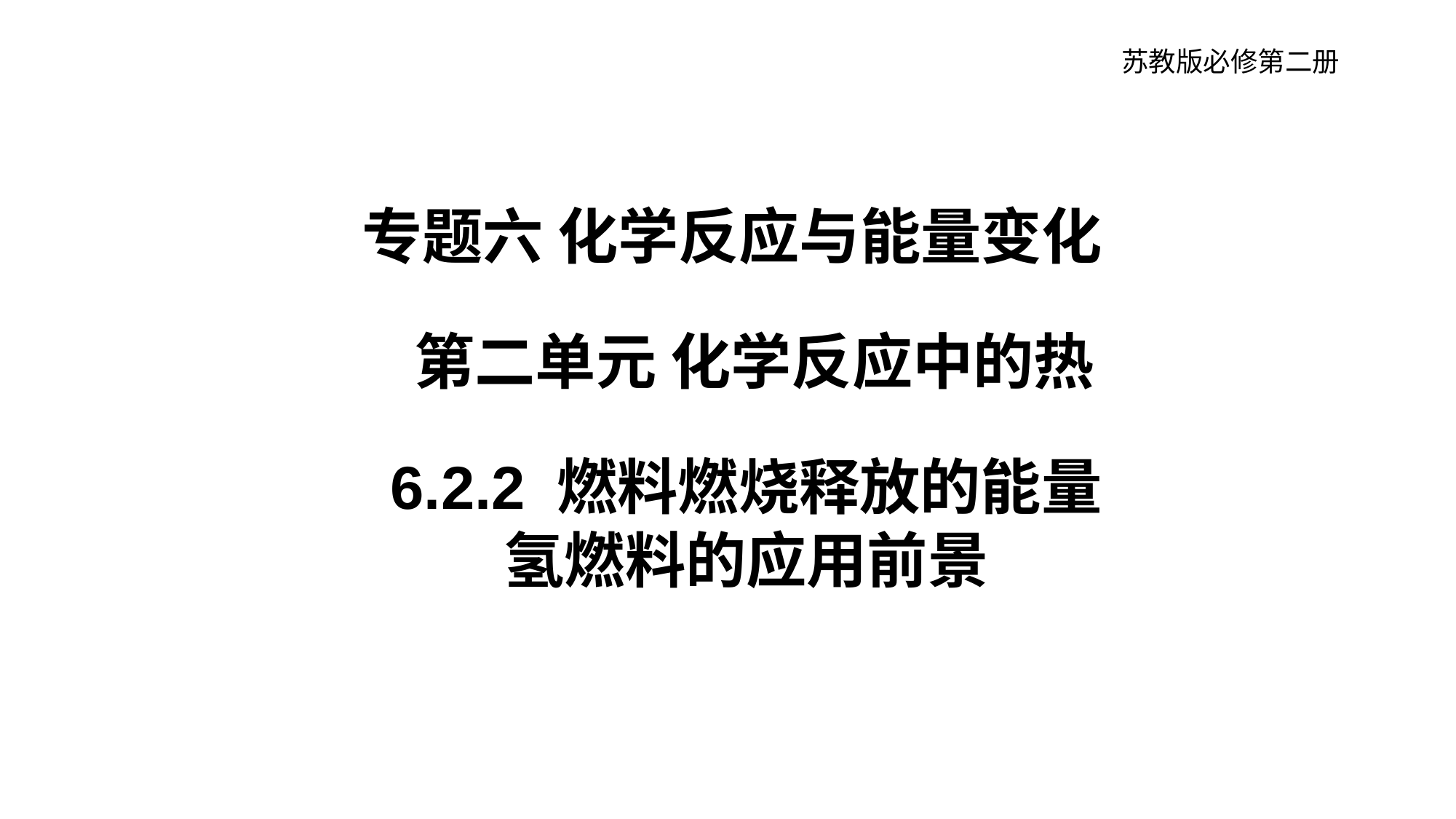

苏教版必修第二册
   专题六 化学反应与能量变化
第二单元 化学反应中的热
6.2.2 燃料燃烧释放的能量
氢燃料的应用前景